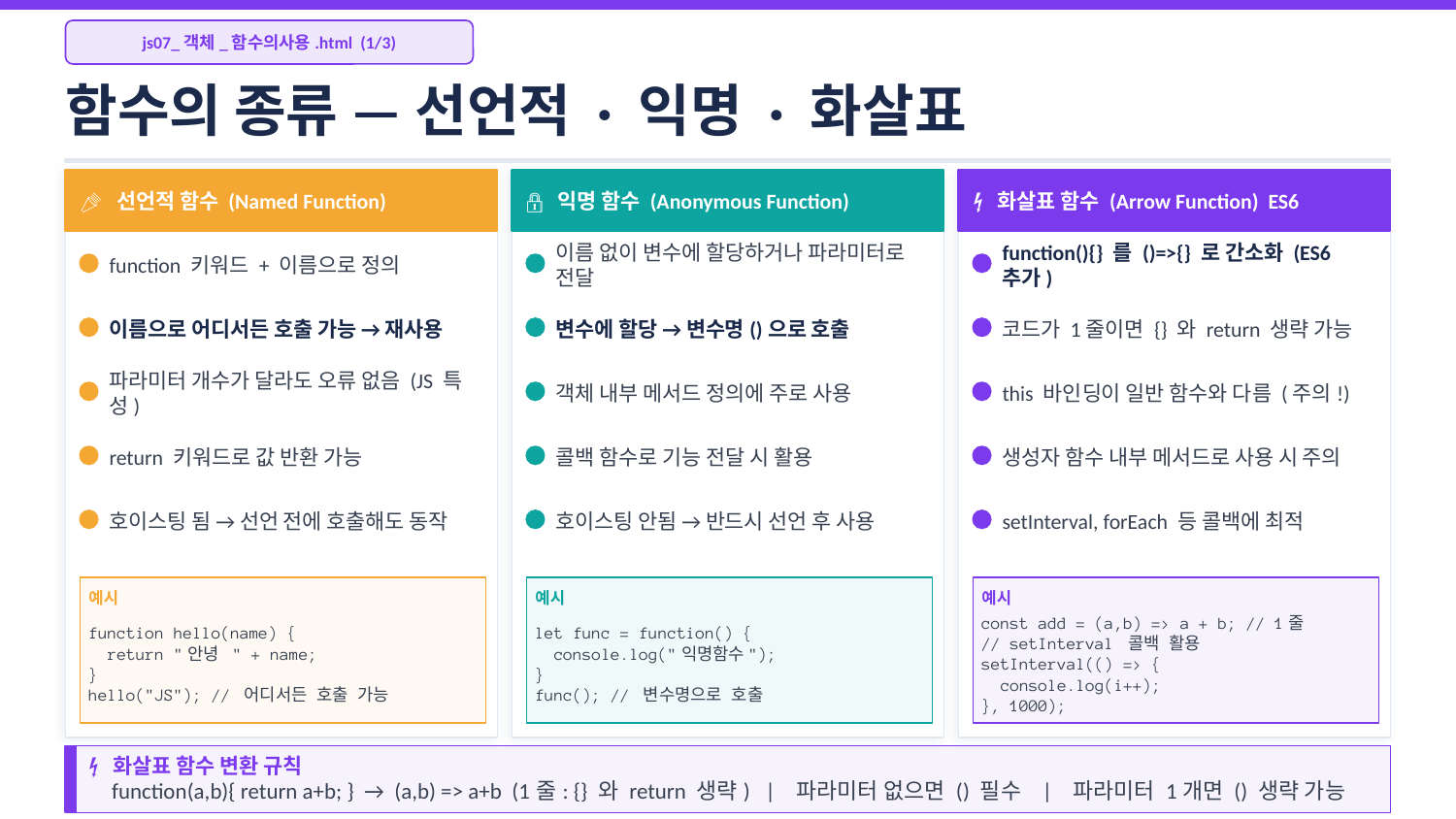

js07_객체_함수의사용.html  (1/3)
함수의 종류 — 선언적 · 익명 · 화살표

📣  선언적 함수 (Named Function)
🔒  익명 함수 (Anonymous Function)
⚡  화살표 함수 (Arrow Function)  ES6
function 키워드 + 이름으로 정의
이름 없이 변수에 할당하거나 파라미터로 전달
function(){} 를 ()=>{} 로 간소화 (ES6 추가)

이름으로 어디서든 호출 가능 → 재사용
변수에 할당 → 변수명()으로 호출
코드가 1줄이면 {} 와 return 생략 가능

파라미터 개수가 달라도 오류 없음 (JS 특성)
객체 내부 메서드 정의에 주로 사용
this 바인딩이 일반 함수와 다름 (주의!)

return 키워드로 값 반환 가능
콜백 함수로 기능 전달 시 활용
생성자 함수 내부 메서드로 사용 시 주의

호이스팅 됨 → 선언 전에 호출해도 동작
호이스팅 안됨 → 반드시 선언 후 사용
setInterval, forEach 등 콜백에 최적

예시
예시
예시
function hello(name) {
  return "안녕 " + name;
}
hello("JS"); // 어디서든 호출 가능
let func = function() {
  console.log("익명함수");
}
func(); // 변수명으로 호출
const add = (a,b) => a + b; // 1줄
// setInterval 콜백 활용
setInterval(() => {
  console.log(i++);
}, 1000);
⚡  화살표 함수 변환 규칙

function(a,b){ return a+b; }  →  (a,b) => a+b  (1줄: {} 와 return 생략)   |   파라미터 없으면 () 필수   |   파라미터 1개면 () 생략 가능